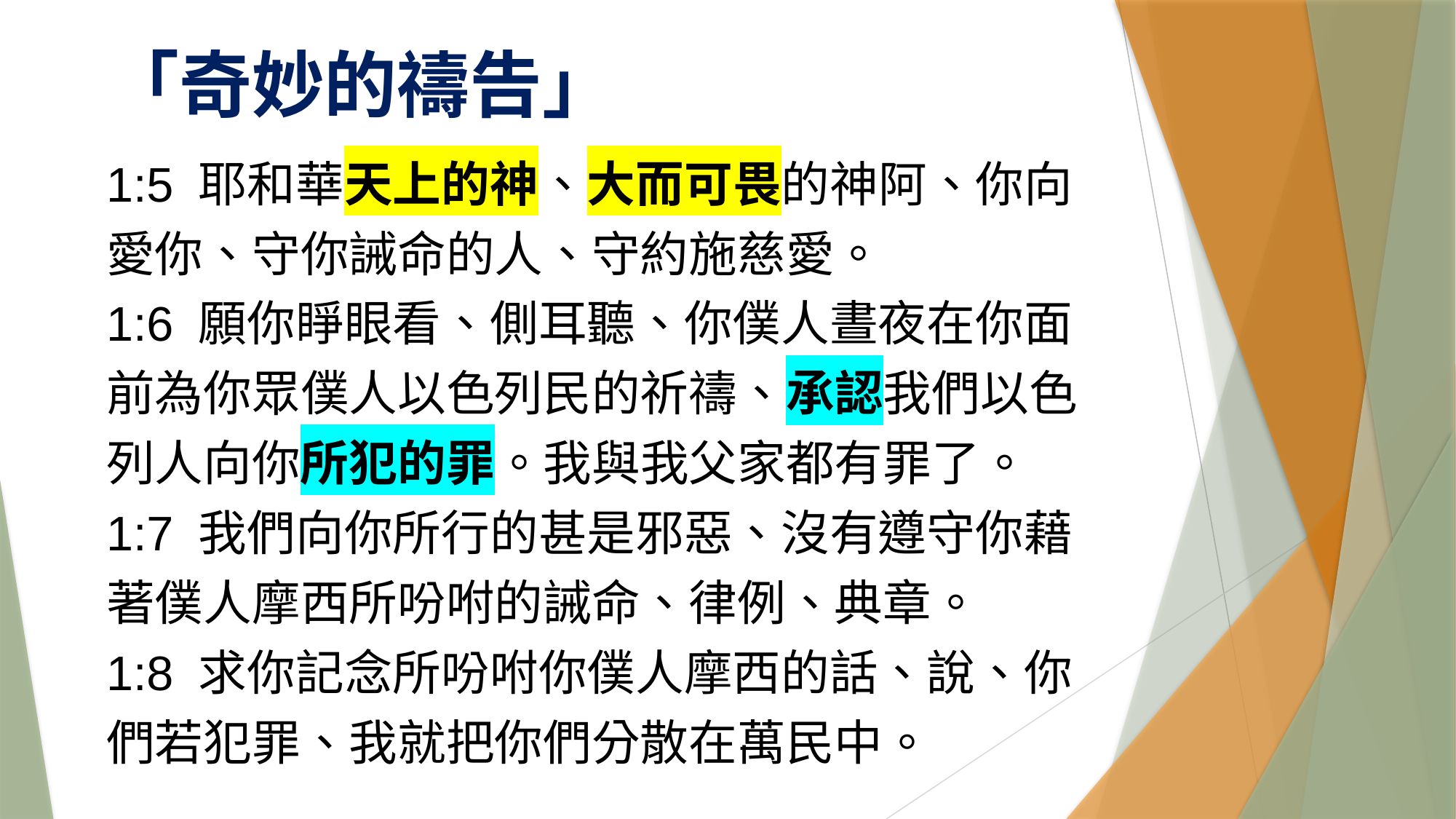

#
「奇妙的禱告」
1:5 耶和華天上的神、大而可畏的神阿、你向愛你、守你誡命的人、守約施慈愛。
1:6 願你睜眼看、側耳聽、你僕人晝夜在你面前為你眾僕人以色列民的祈禱、承認我們以色列人向你所犯的罪。我與我父家都有罪了。
1:7 我們向你所行的甚是邪惡、沒有遵守你藉著僕人摩西所吩咐的誡命、律例、典章。
1:8 求你記念所吩咐你僕人摩西的話、說、你們若犯罪、我就把你們分散在萬民中。